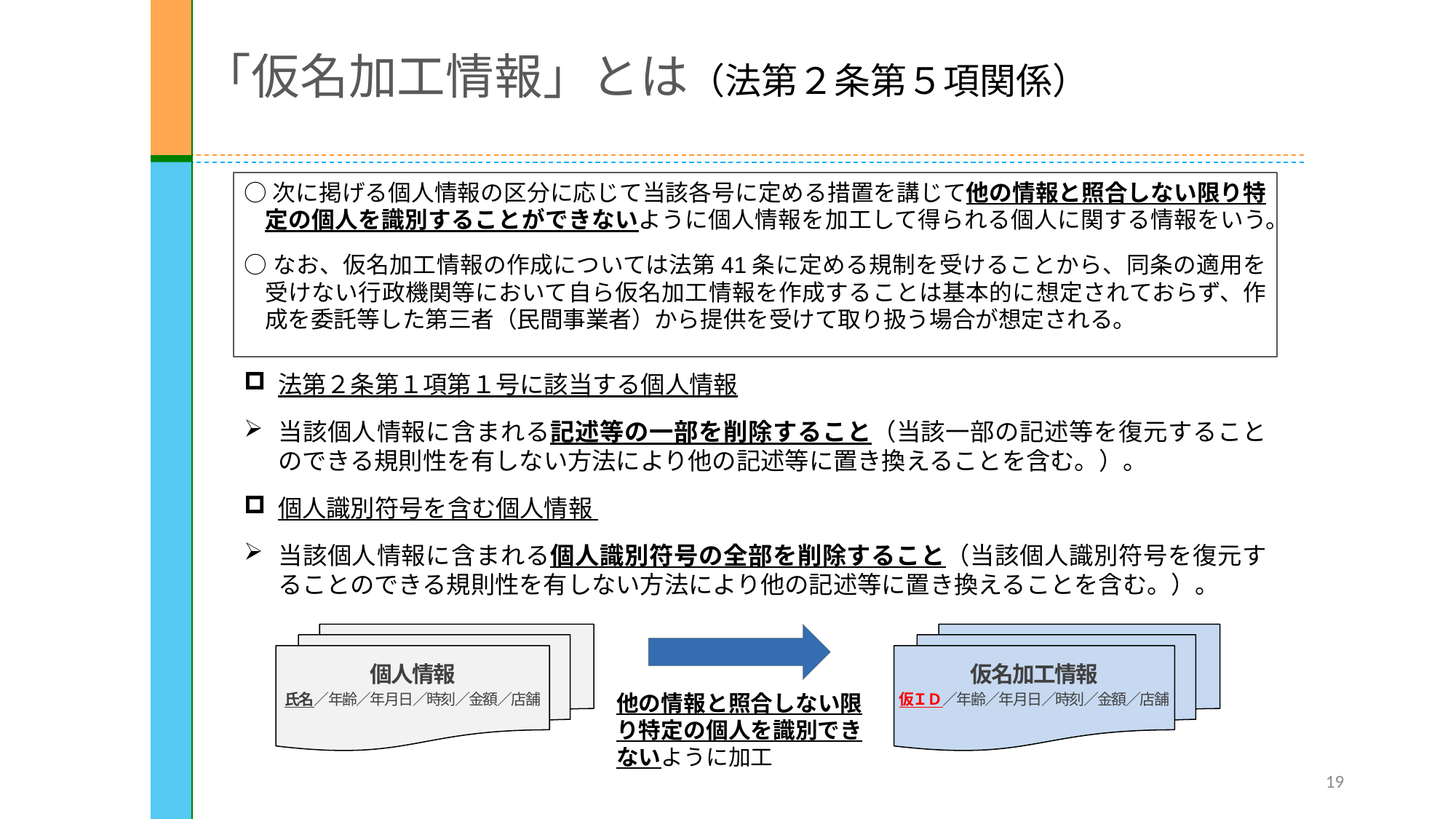

# 「仮名加工情報」とは（法第２条第５項関係）

○次に掲げる個人情報の区分に応じて当該各号に定める措置を講じて他の情報と照合しない限り特定の個人を識別することができないように個人情報を加工して得られる個人に関する情報をいう。
○なお、仮名加工情報の作成については法第41条に定める規制を受けることから、同条の適用を受けない行政機関等において自ら仮名加工情報を作成することは基本的に想定されておらず、作成を委託等した第三者（民間事業者）から提供を受けて取り扱う場合が想定される。
法第２条第１項第１号に該当する個人情報
当該個人情報に含まれる記述等の一部を削除すること（当該一部の記述等を復元することのできる規則性を有しない方法により他の記述等に置き換えることを含む。）。
個人識別符号を含む個人情報
当該個人情報に含まれる個人識別符号の全部を削除すること（当該個人識別符号を復元することのできる規則性を有しない方法により他の記述等に置き換えることを含む。）。

個人情報
氏名／年齢／年月日／時刻／金額／店舗

仮名加工情報
仮ＩＤ／年齢／年月日／時刻／金額／店舗

他の情報と照合しない限り特定の個人を識別できないように加工
19